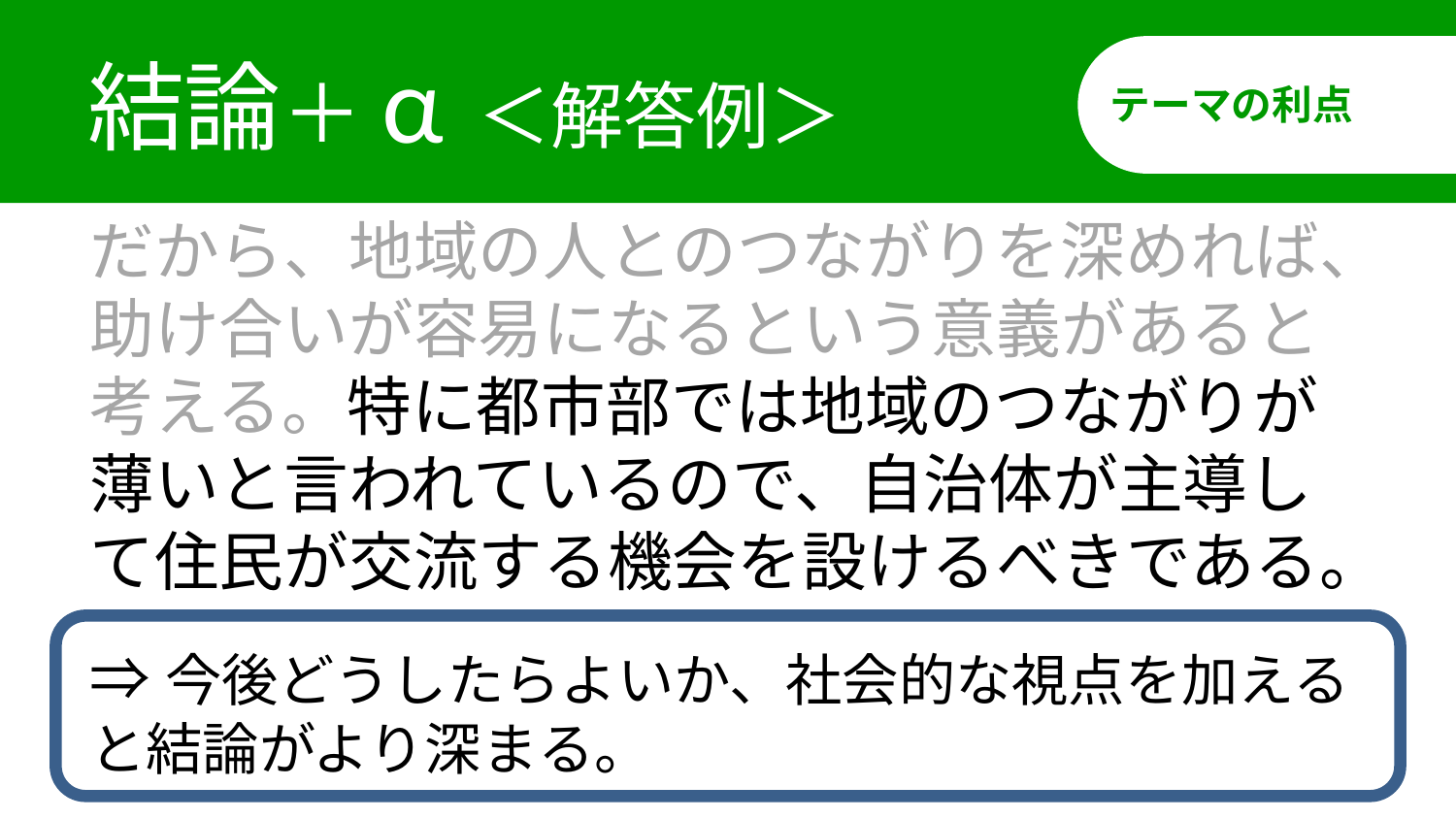

結論＋α ＜解答例＞

テーマの利点
だから、地域の人とのつながりを深めれば、助け合いが容易になるという意義があると考える。特に都市部では地域のつながりが薄いと言われているので、自治体が主導して住民が交流する機会を設けるべきである。

⇒今後どうしたらよいか、社会的な視点を加えると結論がより深まる。